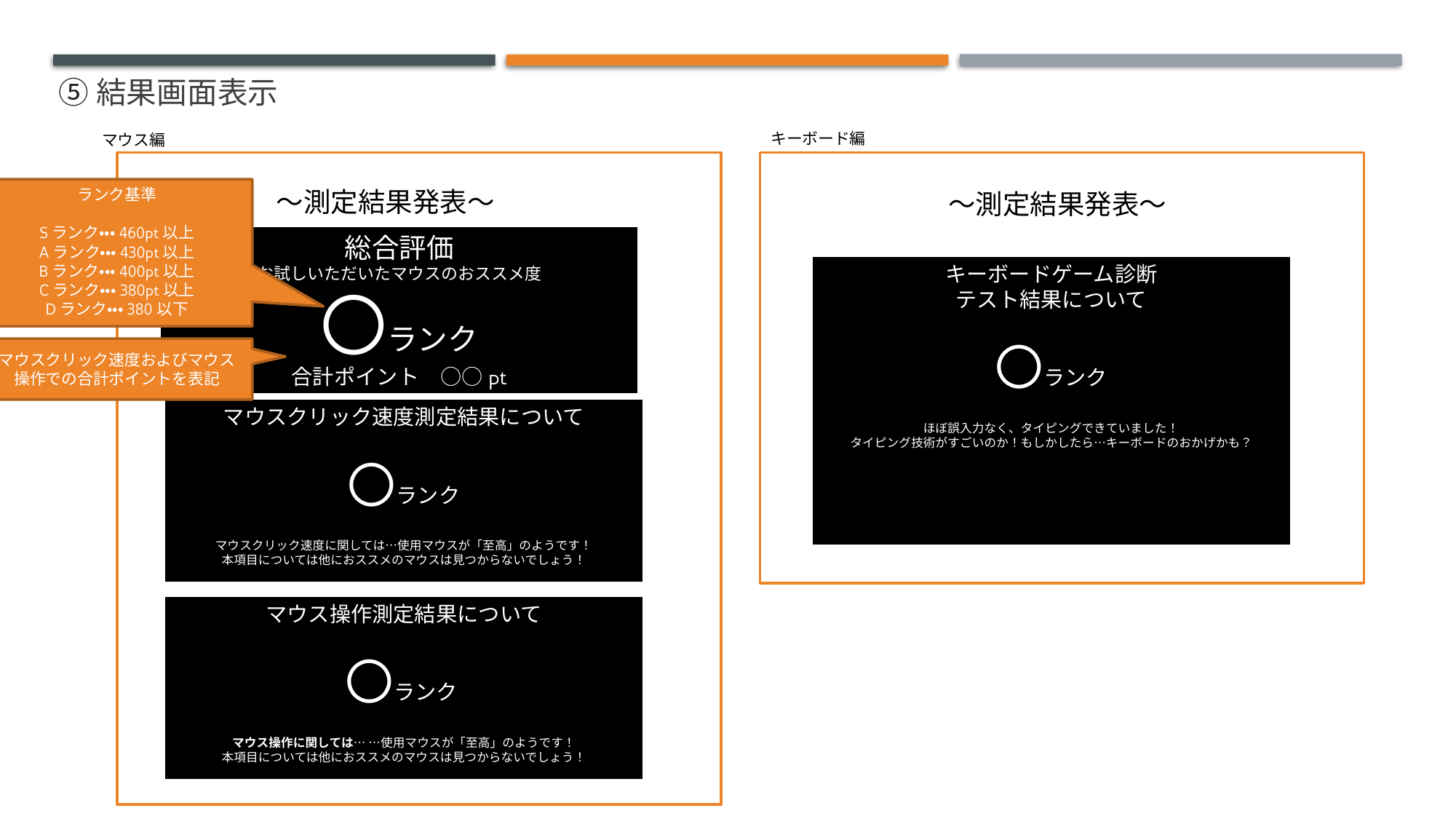

# ⑤結果画面表示
キーボード編
マウス編

ランク基準

Sランク・・・460pt以上
Aランク・・・430pt以上
Bランク・・・400pt以上
Cランク・・・380pt以上
Dランク・・・380以下

～測定結果発表～
～測定結果発表～
総合評価
お試しいただいたマウスのおススメ度
〇ランク
合計ポイント　○○pt
キーボードゲーム診断
テスト結果について

〇ランク

ほぼ誤入力なく、タイピングできていました！
タイピング技術がすごいのか！もしかしたら…キーボードのおかげかも？

マウスクリック速度およびマウス操作での合計ポイントを表記
マウスクリック速度測定結果について

〇ランク

マウスクリック速度に関しては…使用マウスが「至高」のようです！
本項目については他におススメのマウスは見つからないでしょう！

マウス操作測定結果について

〇ランク

マウス操作に関しては… …使用マウスが「至高」のようです！
本項目については他におススメのマウスは見つからないでしょう！